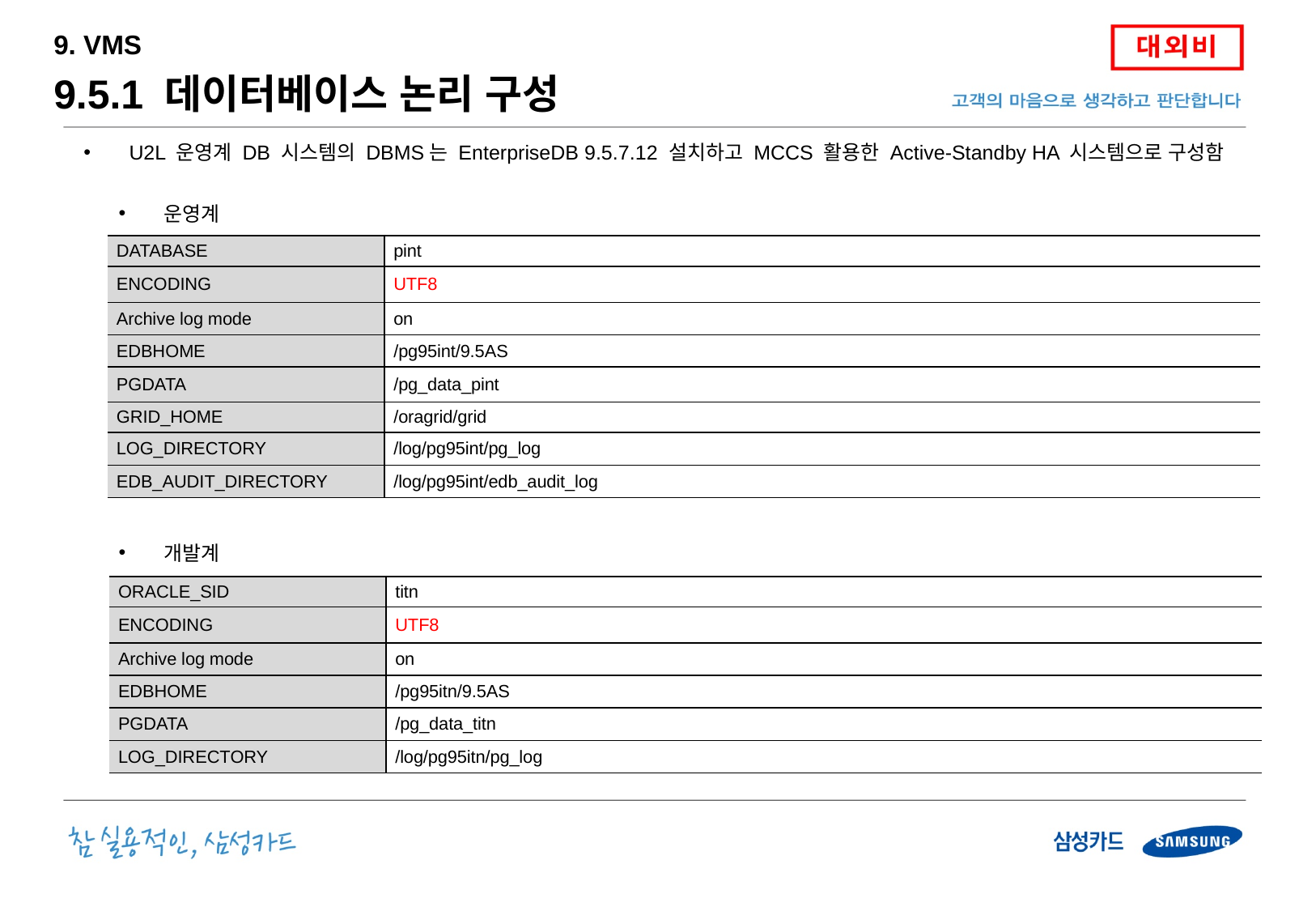

9. VMS
9.5.1 데이터베이스 논리 구성
U2L 운영계 DB 시스템의 DBMS는 EnterpriseDB 9.5.7.12 설치하고 MCCS 활용한 Active-Standby HA 시스템으로 구성함
운영계
| DATABASE | pint |
| --- | --- |
| ENCODING | UTF8 |
| Archive log mode | on |
| EDBHOME | /pg95int/9.5AS |
| PGDATA | /pg\_data\_pint |
| GRID\_HOME | /oragrid/grid |
| LOG\_DIRECTORY | /log/pg95int/pg\_log |
| EDB\_AUDIT\_DIRECTORY | /log/pg95int/edb\_audit\_log |
개발계
| ORACLE\_SID | titn |
| --- | --- |
| ENCODING | UTF8 |
| Archive log mode | on |
| EDBHOME | /pg95itn/9.5AS |
| PGDATA | /pg\_data\_titn |
| LOG\_DIRECTORY | /log/pg95itn/pg\_log |